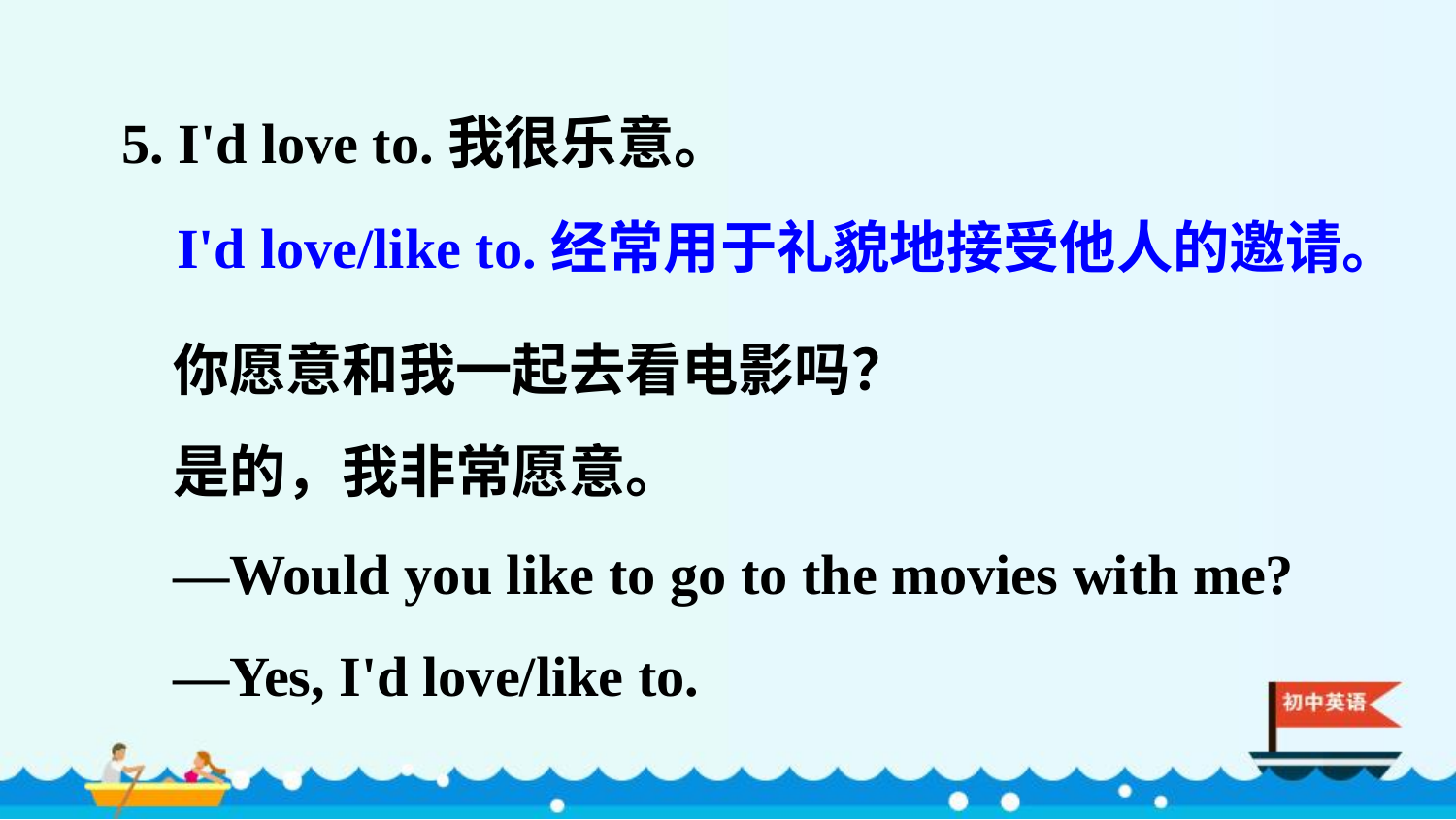

5. I'd love to.我很乐意。
I'd love/like to.经常用于礼貌地接受他人的邀请。
你愿意和我一起去看电影吗？
是的，我非常愿意。
—Would you like to go to the movies with me?
—Yes, I'd love/like to.